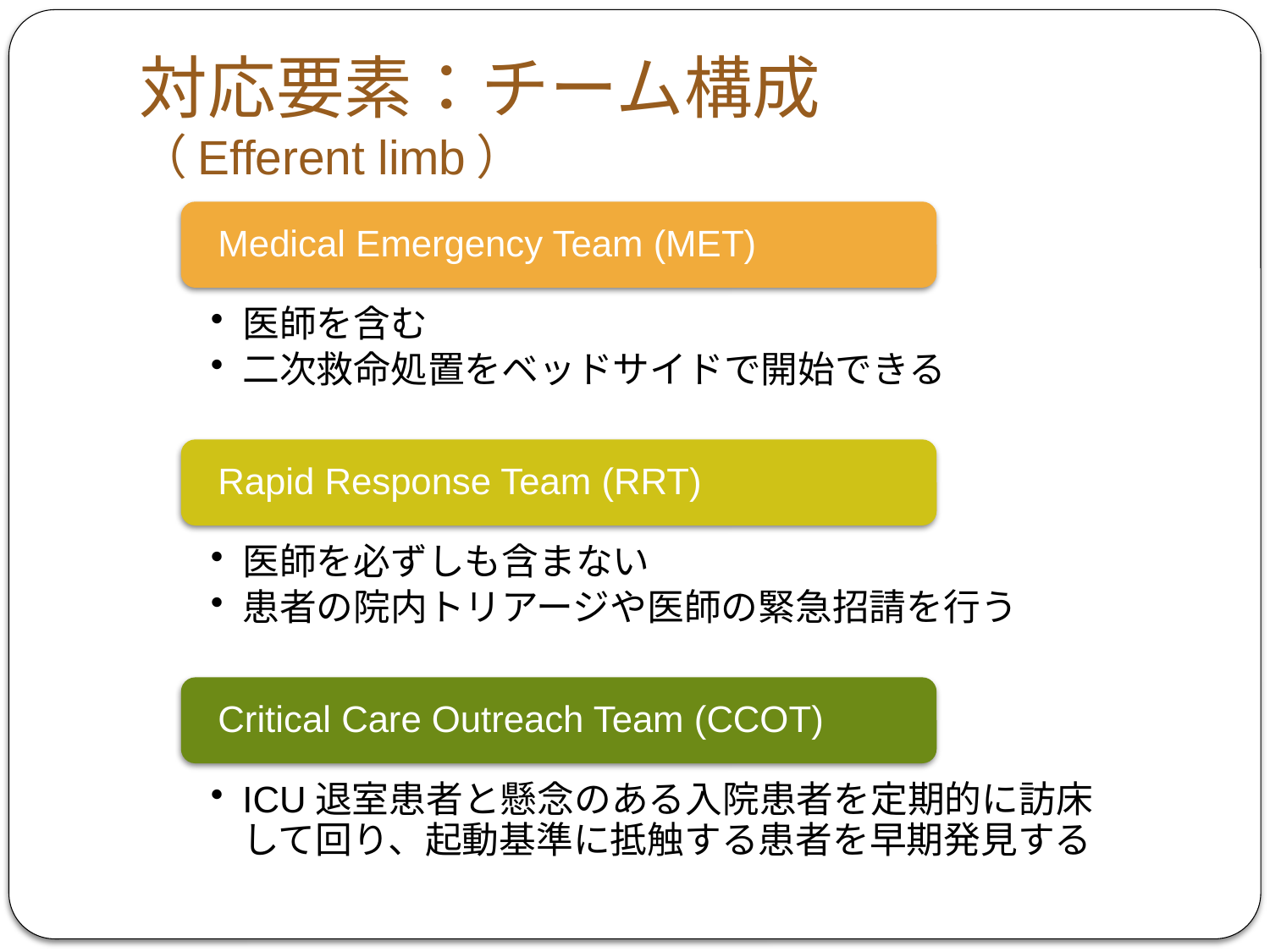

# 対応要素：チーム構成 （Efferent limb）
医師を含む
二次救命処置をベッドサイドで開始できる
Medical Emergency Team (MET)
医師を必ずしも含まない
患者の院内トリアージや医師の緊急招請を行う
Rapid Response Team (RRT)
ICU退室患者と懸念のある入院患者を定期的に訪床して回り、起動基準に抵触する患者を早期発見する
Critical Care Outreach Team (CCOT)